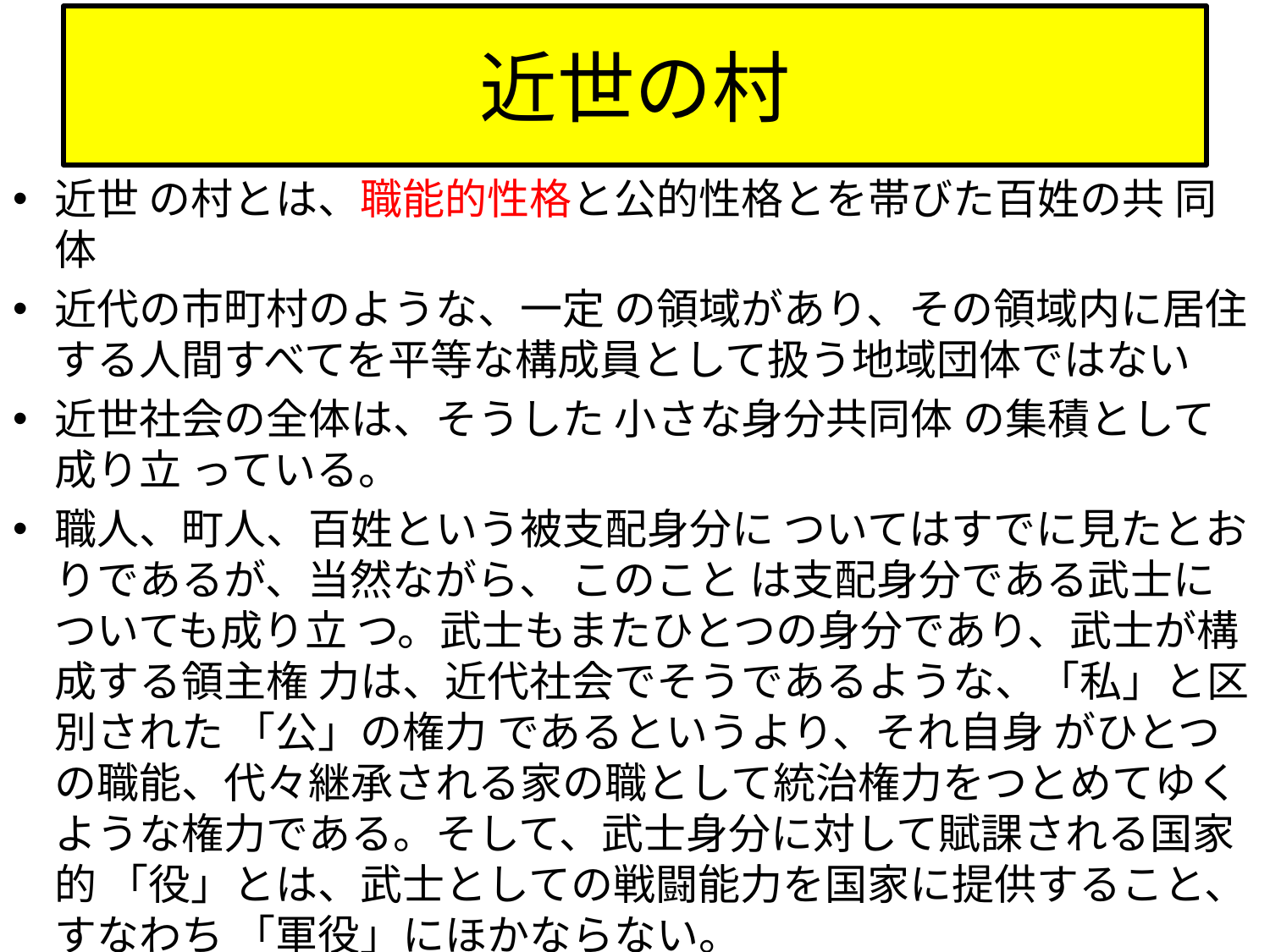

# 近世の村
近世 の村とは、職能的性格と公的性格とを帯びた百姓の共 同体
近代の市町村のような、一定 の領域があり、その領域内に居住する人間すべてを平等な構成員として扱う地域団体ではない
近世社会の全体は、そうした 小さな身分共同体 の集積として成り立 っている。
職人、町人、百姓という被支配身分に ついてはすでに見たとおりであるが、当然ながら、 このこと は支配身分である武士についても成り立 つ。武士もまたひとつの身分であり、武士が構成する領主権 力は、近代社会でそうであるような、「私」と区別された 「公」の権力 であるというより、それ自身 がひとつの職能、代々継承される家の職として統治権力をつとめてゆくような権力である。そして、武士身分に対して賦課される国家的 「役」とは、武士としての戦闘能力を国家に提供すること、すなわち 「軍役」にほかならない。